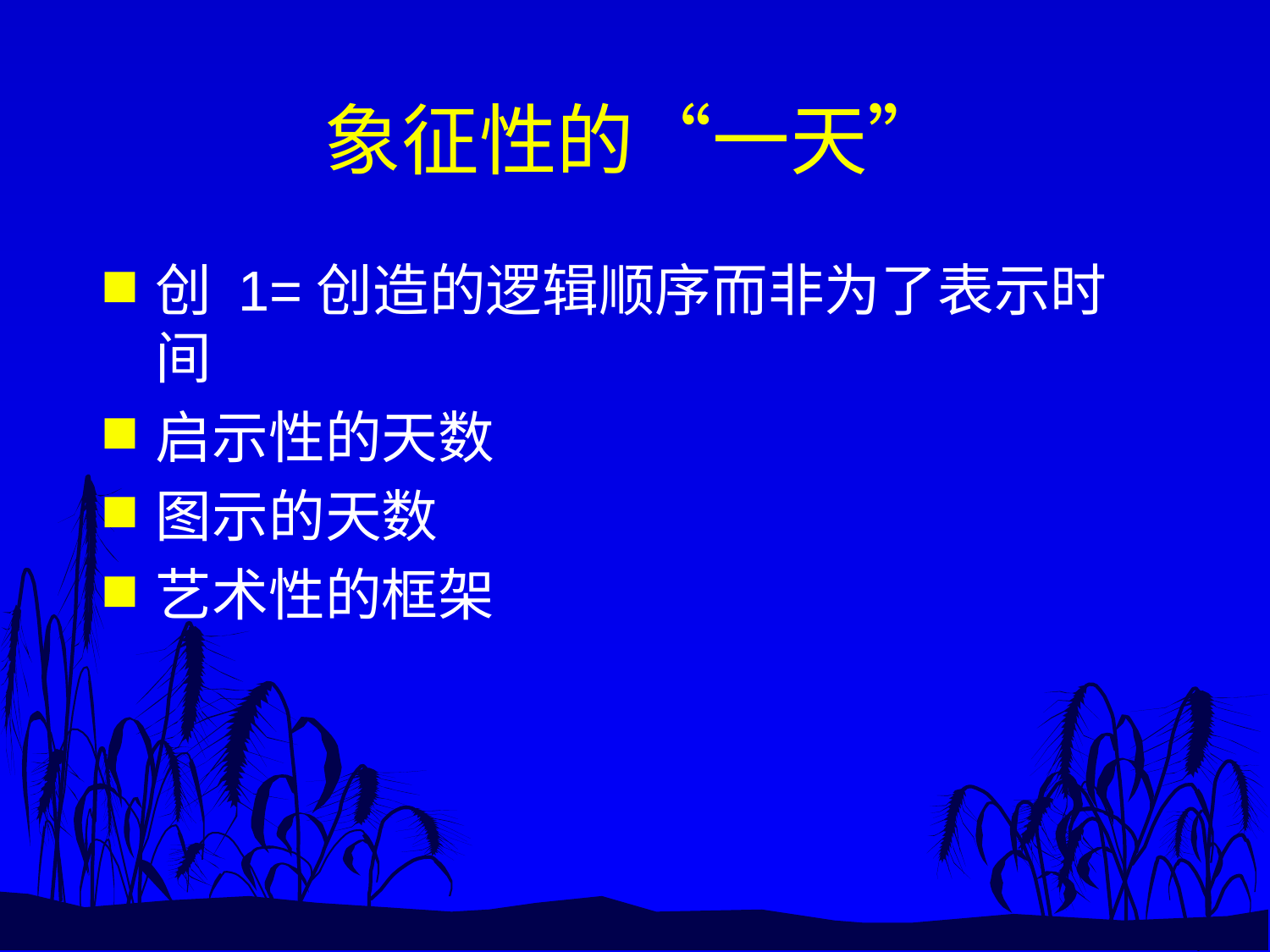

# 象征性的“一天”
创 1=创造的逻辑顺序而非为了表示时间
启示性的天数
图示的天数
艺术性的框架